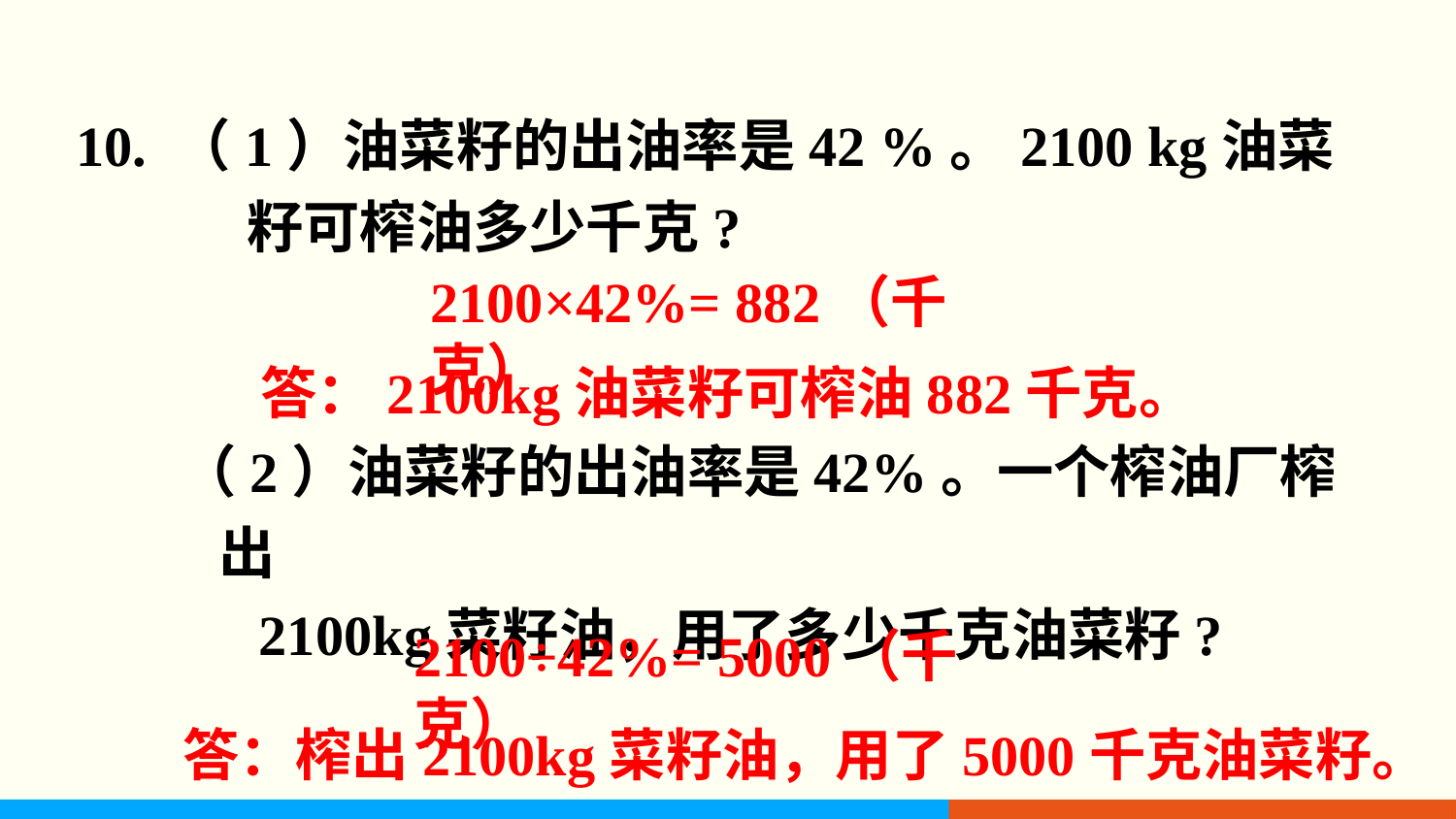

10. （1）油菜籽的出油率是42 %。2100 kg油菜籽可榨油多少千克?

       （2）油菜籽的出油率是42%。一个榨油厂榨出
             2100kg菜籽油，用了多少千克油菜籽?
2100×42%= 882（千克）
答：2100kg油菜籽可榨油882千克。
2100÷42%= 5000（千克）
答：榨出2100kg菜籽油，用了5000千克油菜籽。